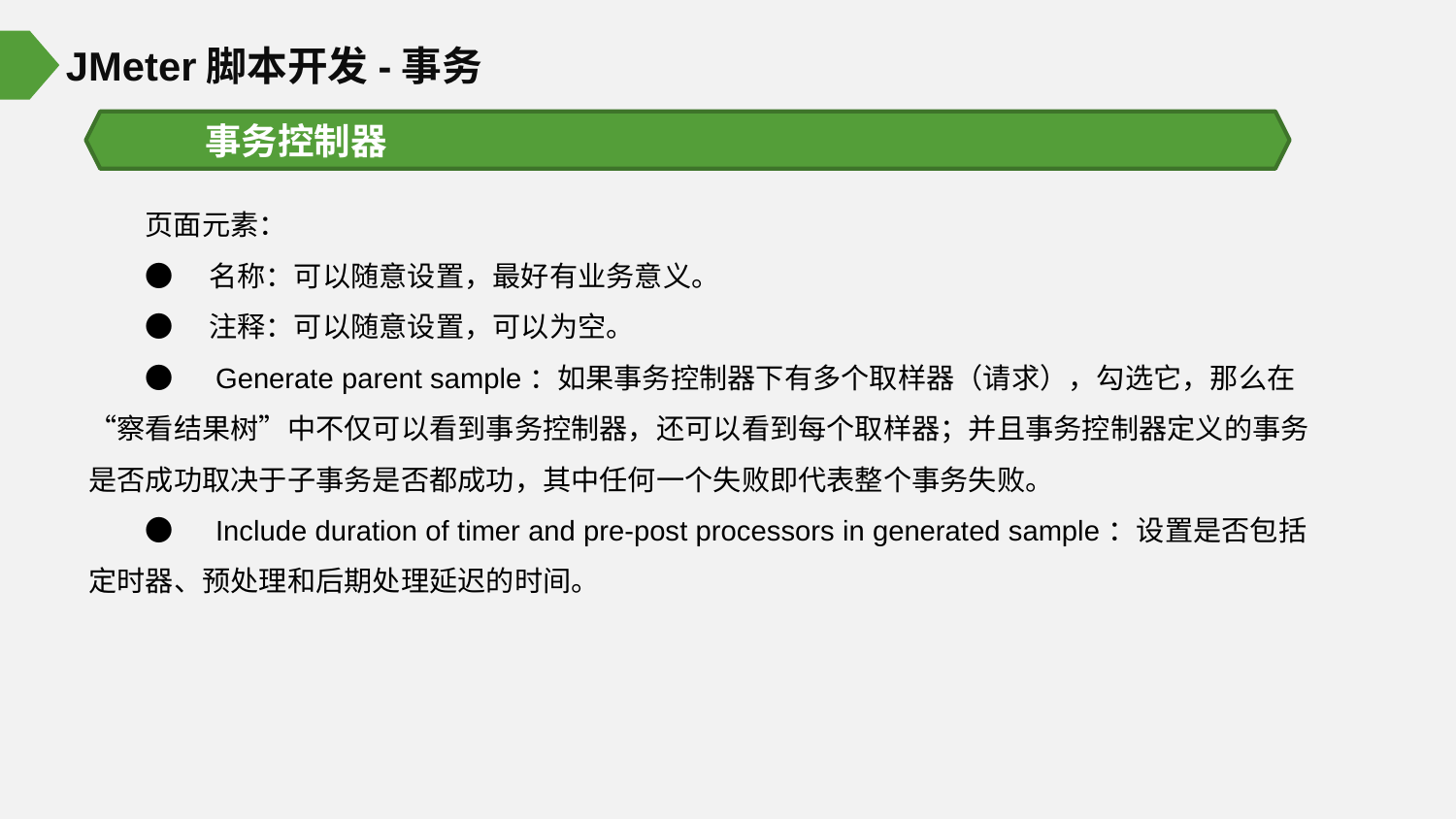

JMeter脚本开发-事务
事务控制器
页面元素：
●　名称：可以随意设置，最好有业务意义。
●　注释：可以随意设置，可以为空。
●　Generate parent sample：如果事务控制器下有多个取样器（请求），勾选它，那么在“察看结果树”中不仅可以看到事务控制器，还可以看到每个取样器；并且事务控制器定义的事务是否成功取决于子事务是否都成功，其中任何一个失败即代表整个事务失败。
●　Include duration of timer and pre-post processors in generated sample：设置是否包括定时器、预处理和后期处理延迟的时间。